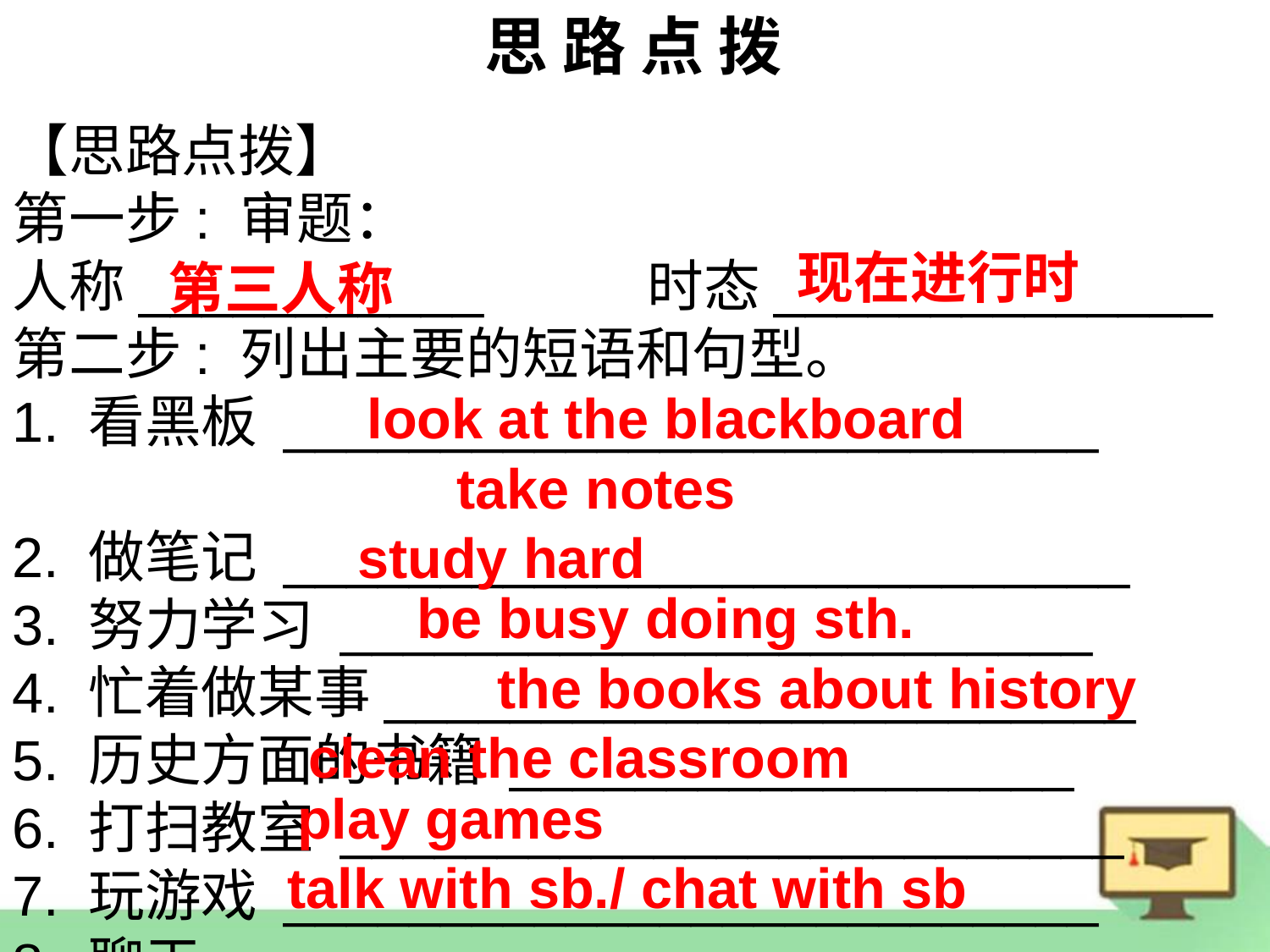

思 路 点 拨
【思路点拨】
第一步: 审题：
人称___________ 		时态______________
第二步: 列出主要的短语和句型。
1. 看黑板 __________________________
2. 做笔记 ___________________________
3. 努力学习 ________________________
4. 忙着做某事________________________
5. 历史方面的书籍 __________________
6. 打扫教室 _________________________
7. 玩游戏 __________________________
8. 聊天______________________________
现在进行时
第三人称
look at the blackboard
take notes
study hard
be busy doing sth.
the books about history
clean the classroom
play games
talk with sb./ chat with sb